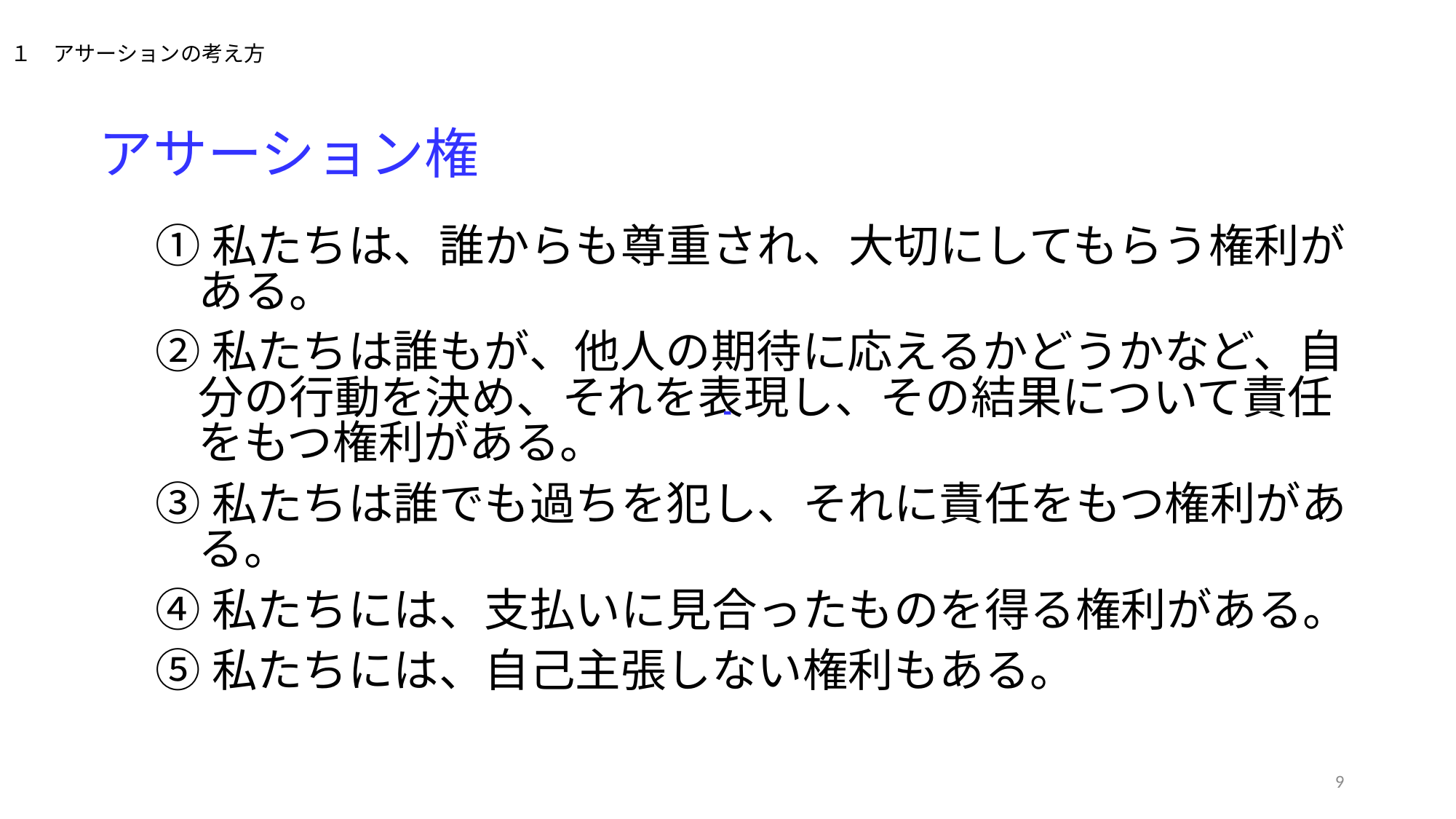

１　アサーションの考え方
アサーション権
①私たちは、誰からも尊重され、大切にしてもらう権利がある。
②私たちは誰もが、他人の期待に応えるかどうかなど、自分の行動を決め、それを表現し、その結果について責任をもつ権利がある。
③私たちは誰でも過ちを犯し、それに責任をもつ権利がある。
④私たちには、支払いに見合ったものを得る権利がある。
⑤私たちには、自己主張しない権利もある。
-
9